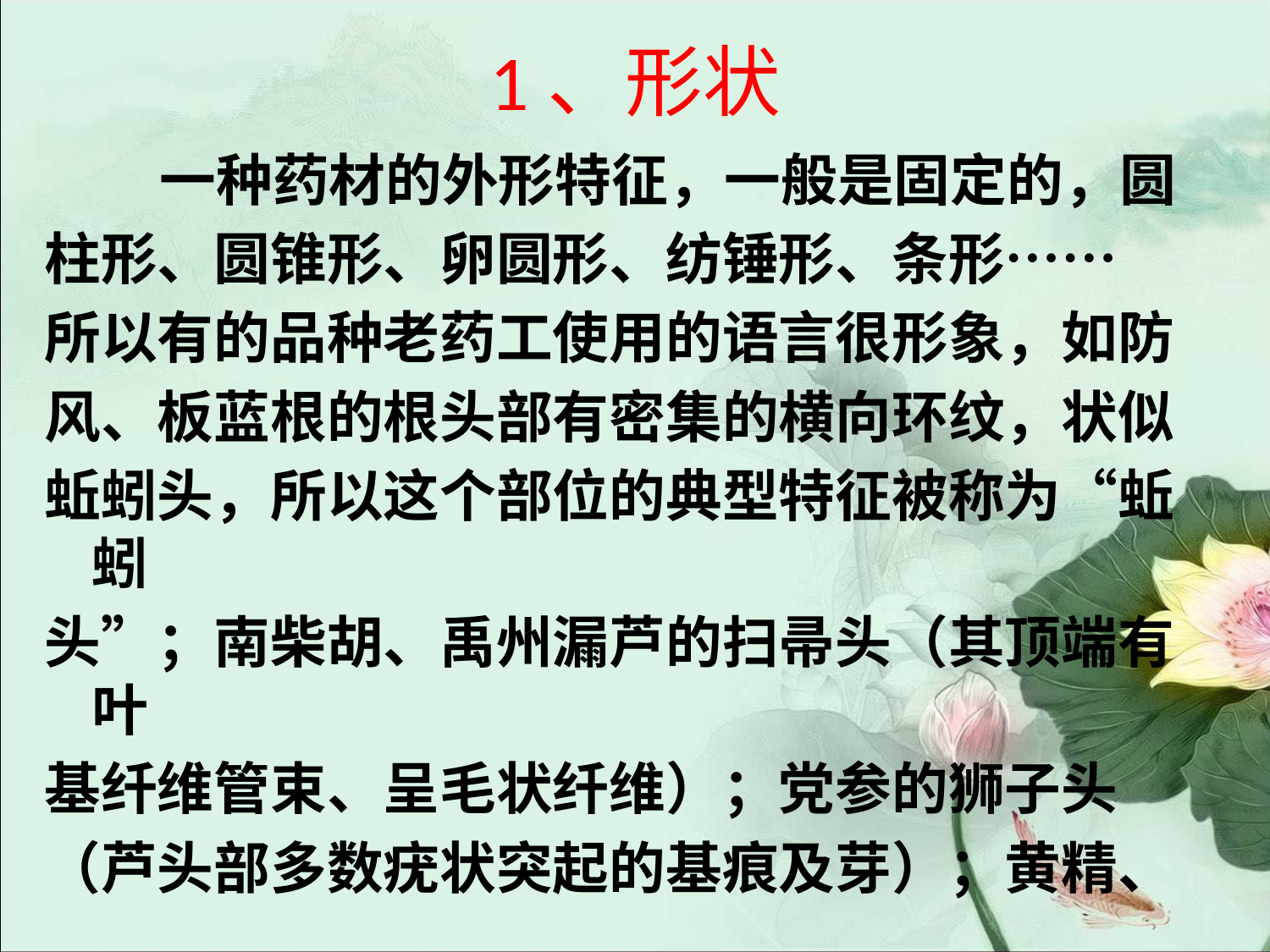

# 1、形状
        一种药材的外形特征，一般是固定的，圆
柱形、圆锥形、卵圆形、纺锤形、条形……
所以有的品种老药工使用的语言很形象，如防
风、板蓝根的根头部有密集的横向环纹，状似
蚯蚓头，所以这个部位的典型特征被称为“蚯蚓
头”；南柴胡、禹州漏芦的扫帚头（其顶端有叶
基纤维管束、呈毛状纤维）；党参的狮子头
（芦头部多数疣状突起的基痕及芽）；黄精、